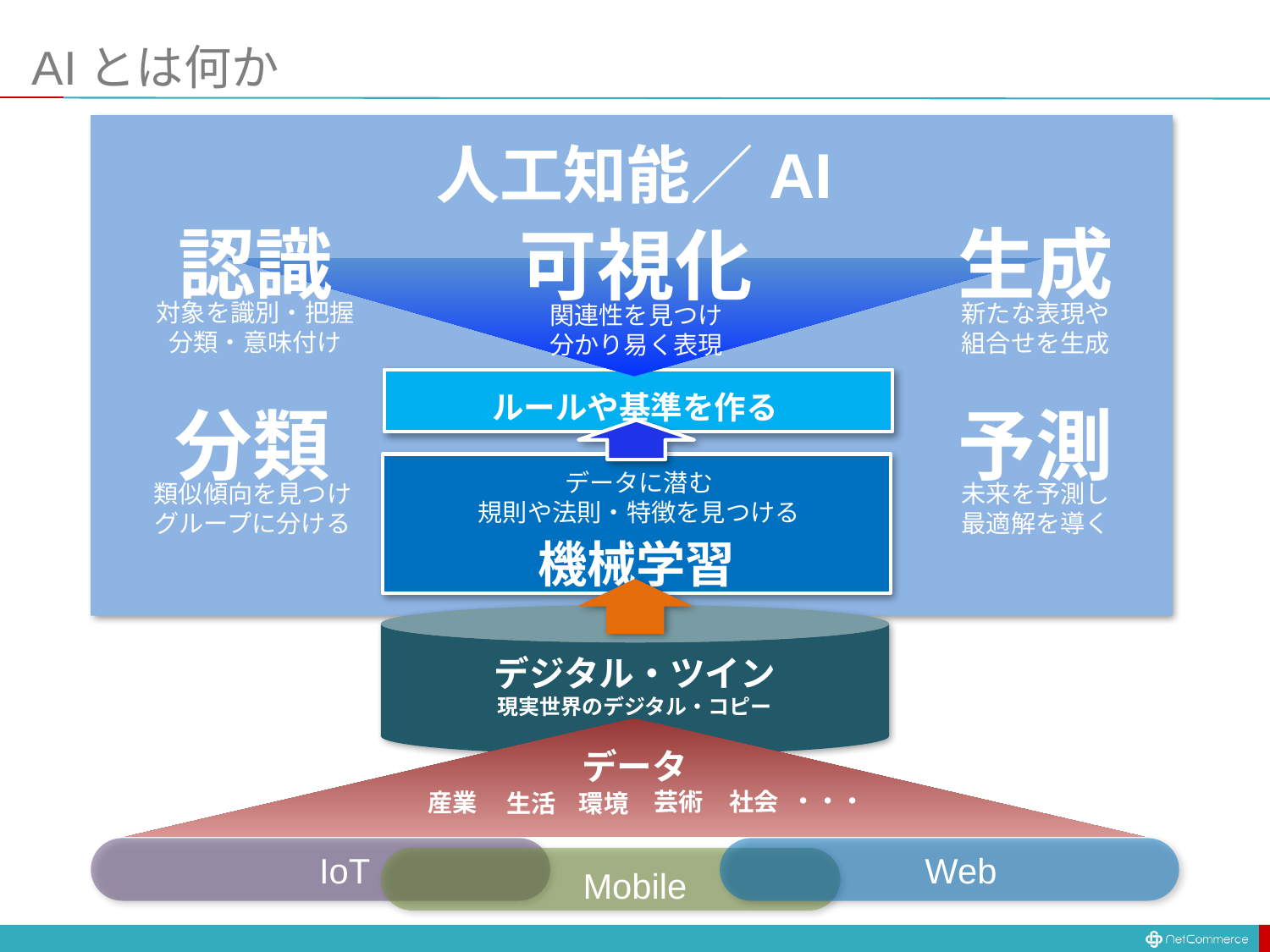

# AIとは何か

人工知能／AI
認識
生成
可視化

対象を識別・把握
分類・意味付け
新たな表現や
組合せを生成
関連性を見つけ
分かり易く表現
予測
分類
類似傾向を見つけ
グループに分ける
未来を予測し
最適解を導く

ルールや基準を作る

データに潜む
規則や法則・特徴を見つける
機械学習

デジタル・ツイン
現実世界のデジタル・コピー

データ
・・・
社会
芸術
産業
生活
環境

IoT
Web

Mobile